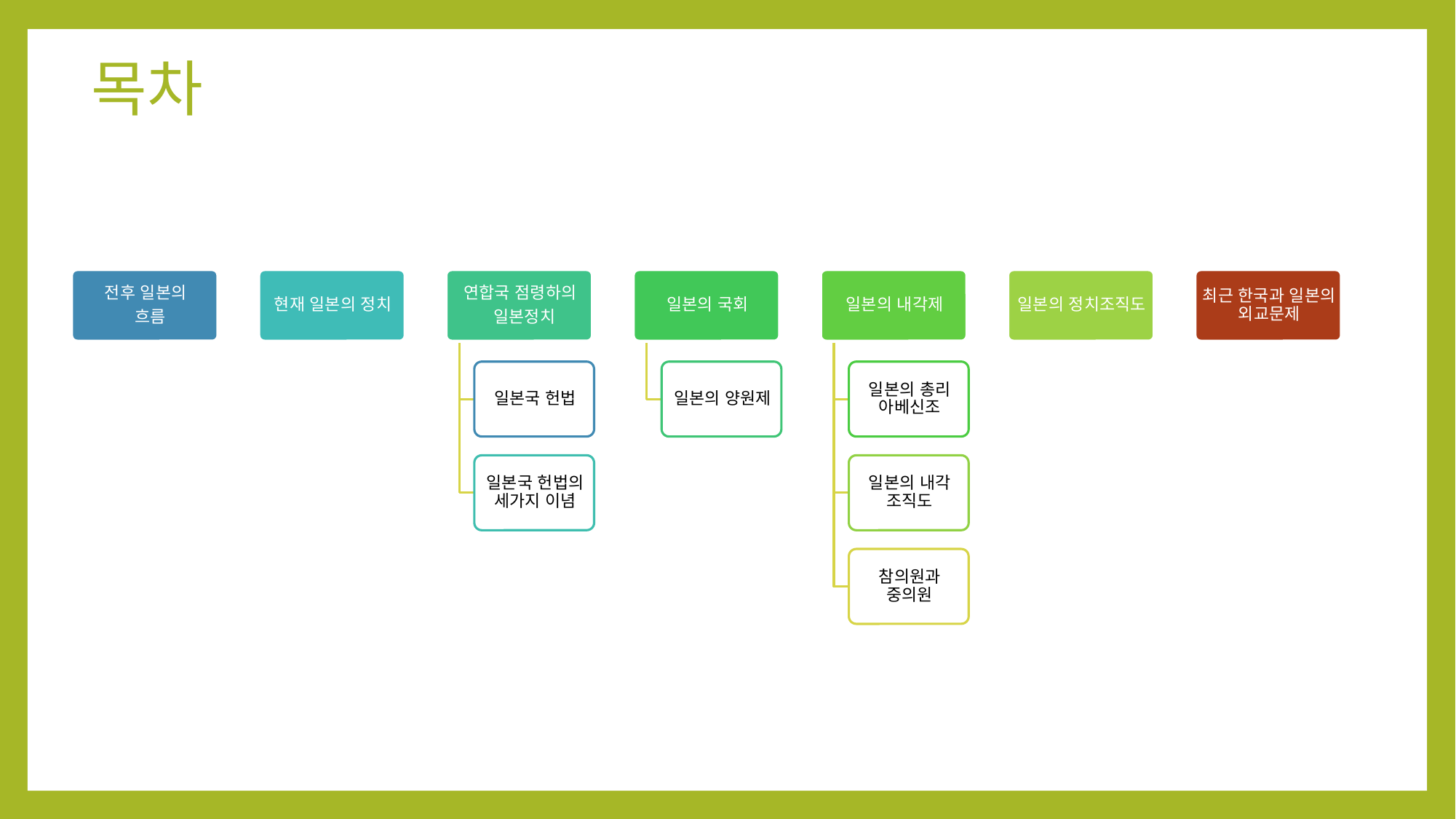

# 목차

전후 일본의
 흐름
현재 일본의 정치
연합국 점령하의
 일본정치
일본국 헌법
일본국 헌법의 세가지 이념
일본의 국회
일본의 양원제
일본의 내각제
일본의 총리 아베신조
일본의 내각 조직도
참의원과 중의원
일본의 정치조직도
최근 한국과 일본의 외교문제